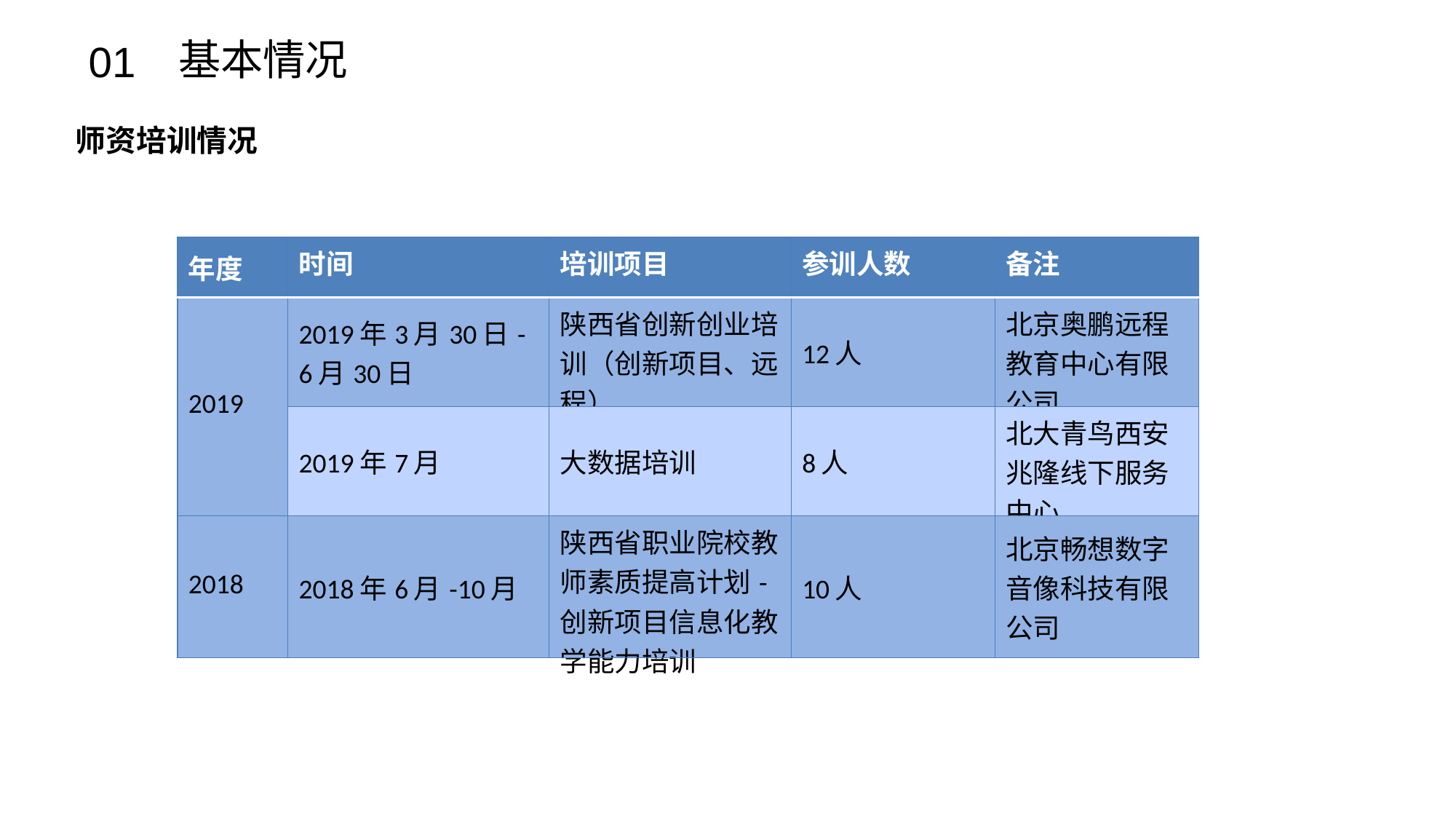

01
基本情况
师资培训情况
| 年度 | 时间 | 培训项目 | 参训人数 | 备注 |
| --- | --- | --- | --- | --- |
| 2019 | 2019年3月30日-6月30日 | 陕西省创新创业培训（创新项目、远程） | 12人 | 北京奥鹏远程教育中心有限公司 |
|  | 2019年7月 | 大数据培训 | 8人 | 北大青鸟西安兆隆线下服务中心 |
| 2018 | 2018年6月-10月 | 陕西省职业院校教师素质提高计划-创新项目信息化教学能力培训 | 10人 | 北京畅想数字音像科技有限公司 |
1,
8%
1,
8%
5,
42%
5,
42%